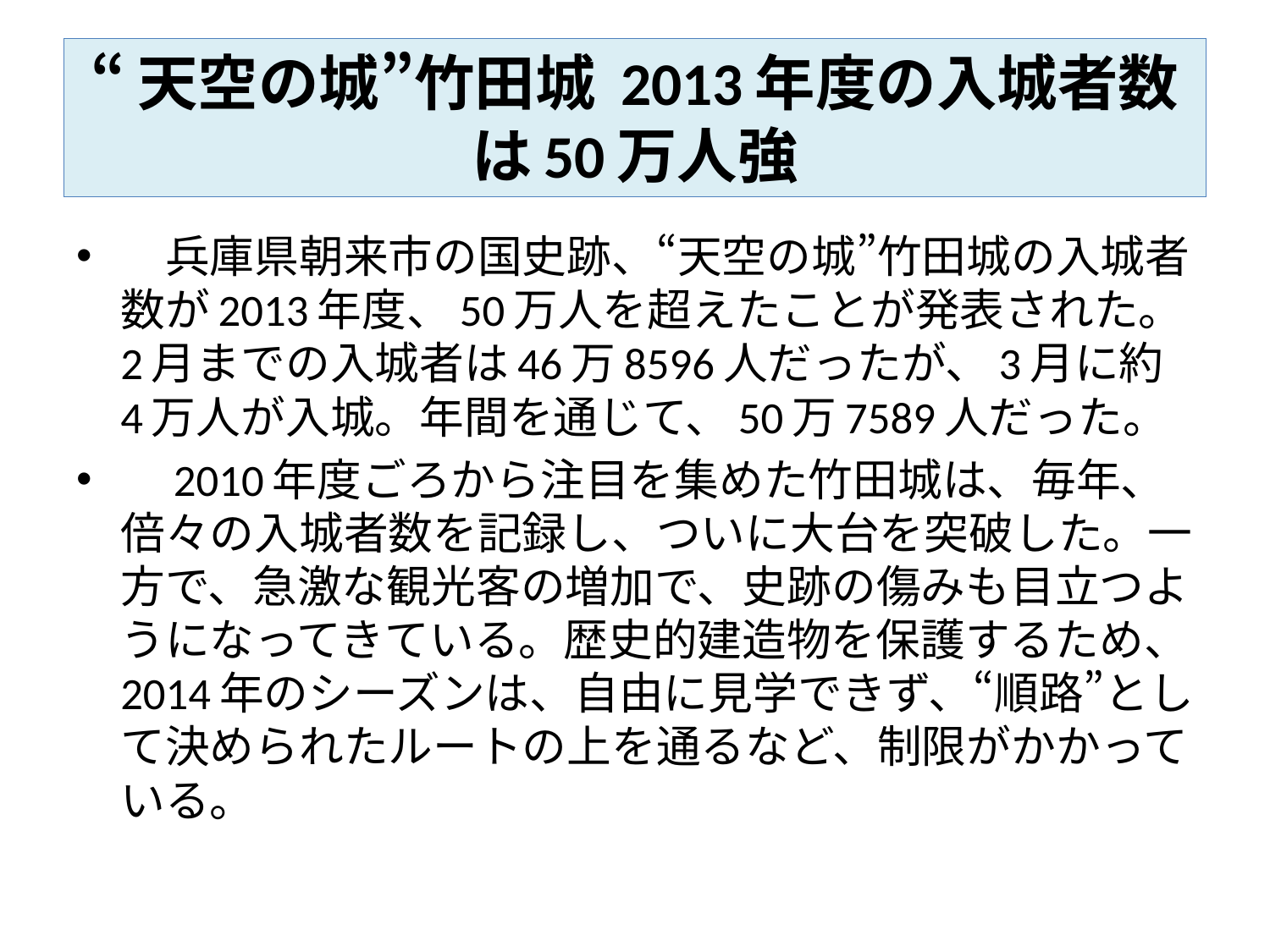

# “天空の城”竹田城 2013年度の入城者数は50万人強
　兵庫県朝来市の国史跡、“天空の城”竹田城の入城者数が2013年度、50万人を超えたことが発表された。2月までの入城者は46万8596人だったが、3月に約4万人が入城。年間を通じて、50万7589人だった。
　2010年度ごろから注目を集めた竹田城は、毎年、倍々の入城者数を記録し、ついに大台を突破した。一方で、急激な観光客の増加で、史跡の傷みも目立つようになってきている。歴史的建造物を保護するため、2014年のシーズンは、自由に見学できず、“順路”として決められたルートの上を通るなど、制限がかかっている。